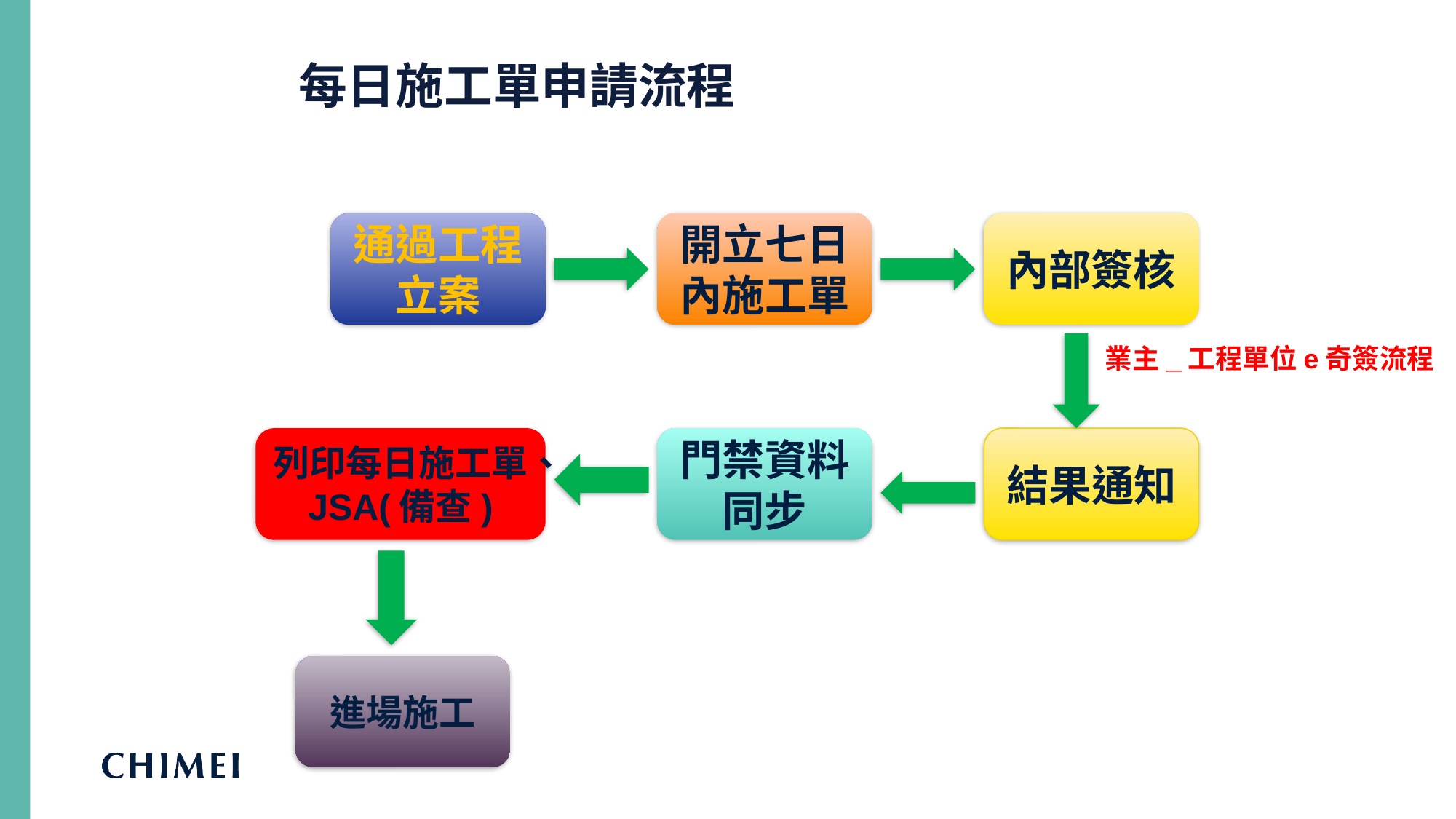

每日施工單申請流程
通過工程立案
開立七日內施工單
內部簽核

業主_工程單位e奇簽流程

結果通知
列印每日施工單、JSA(備查)
門禁資料同步

進場施工